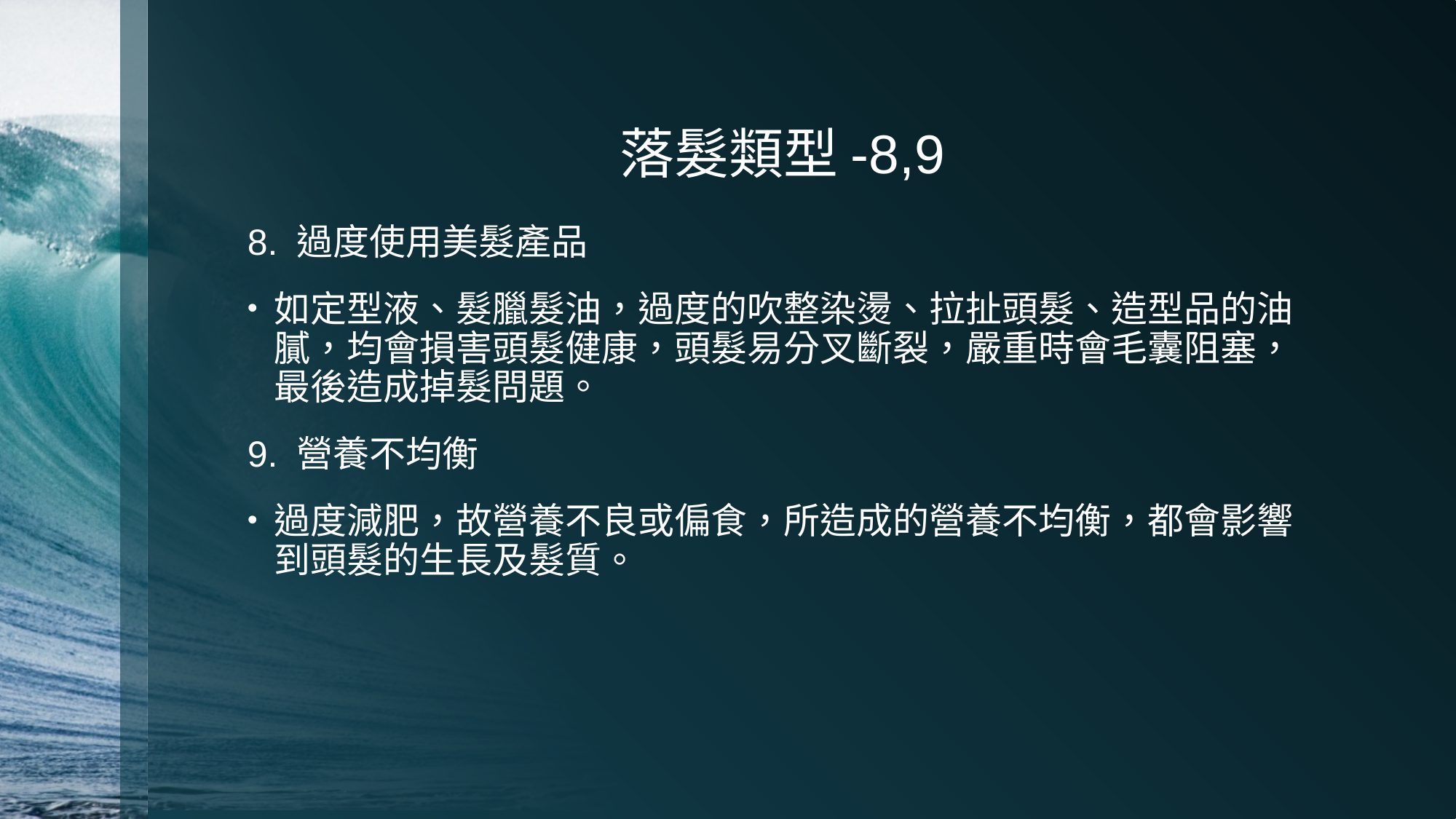

# 落髮類型-8,9
8. 過度使用美髮產品
如定型液、髮臘髮油，過度的吹整染燙、拉扯頭髮、造型品的油膩，均會損害頭髮健康，頭髮易分叉斷裂，嚴重時會毛囊阻塞，最後造成掉髮問題。
9. 營養不均衡
過度減肥，故營養不良或偏食，所造成的營養不均衡，都會影響到頭髮的生長及髮質。